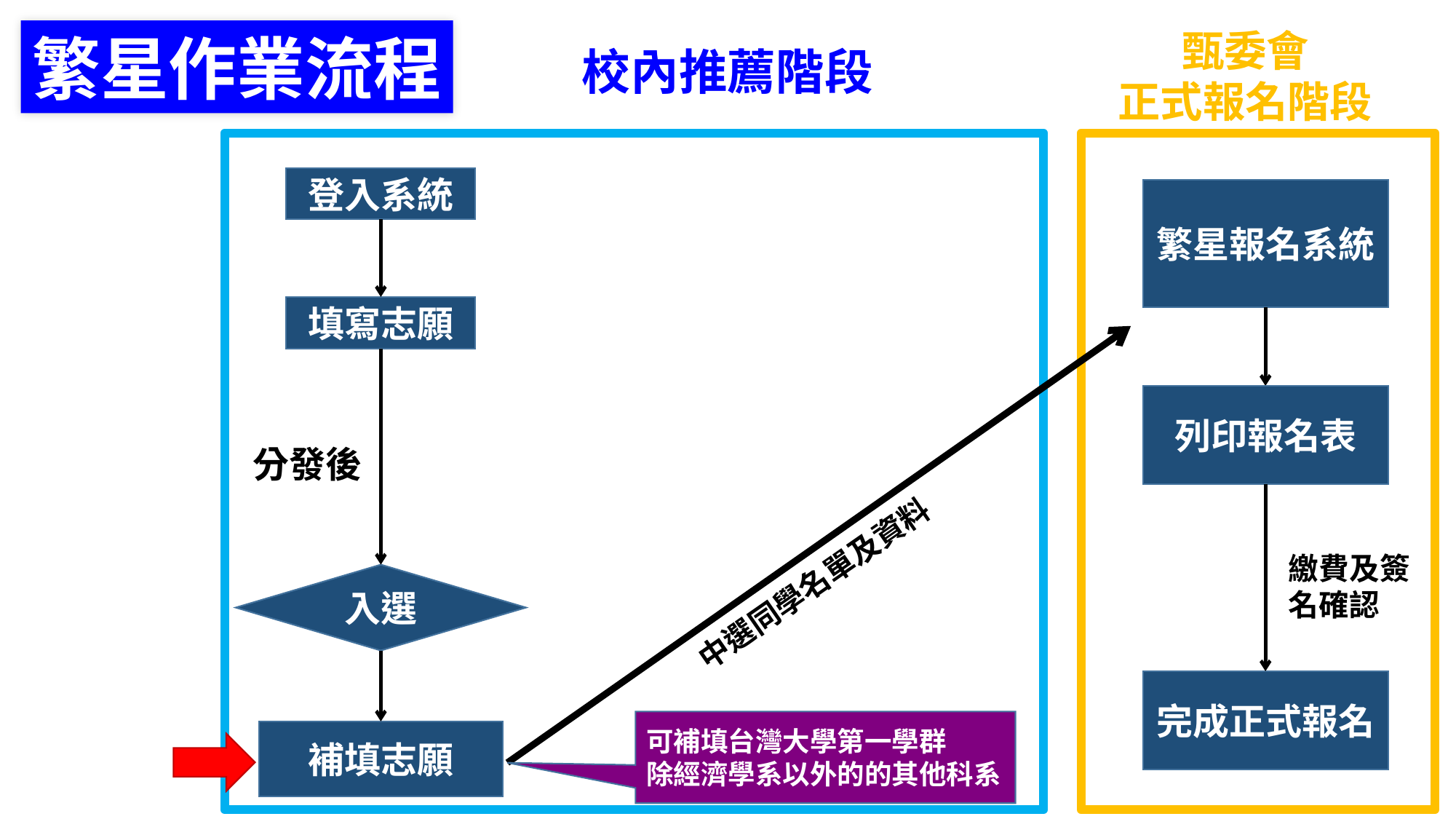

甄委會
正式報名階段
繁星作業流程
校內推薦階段

登入系統
繁星報名系統
填寫志願
列印報名表
分發後
繳費及簽名確認
中選同學名單及資料
入選
完成正式報名
可補填台灣大學第一學群
除經濟學系以外的的其他科系
補填志願